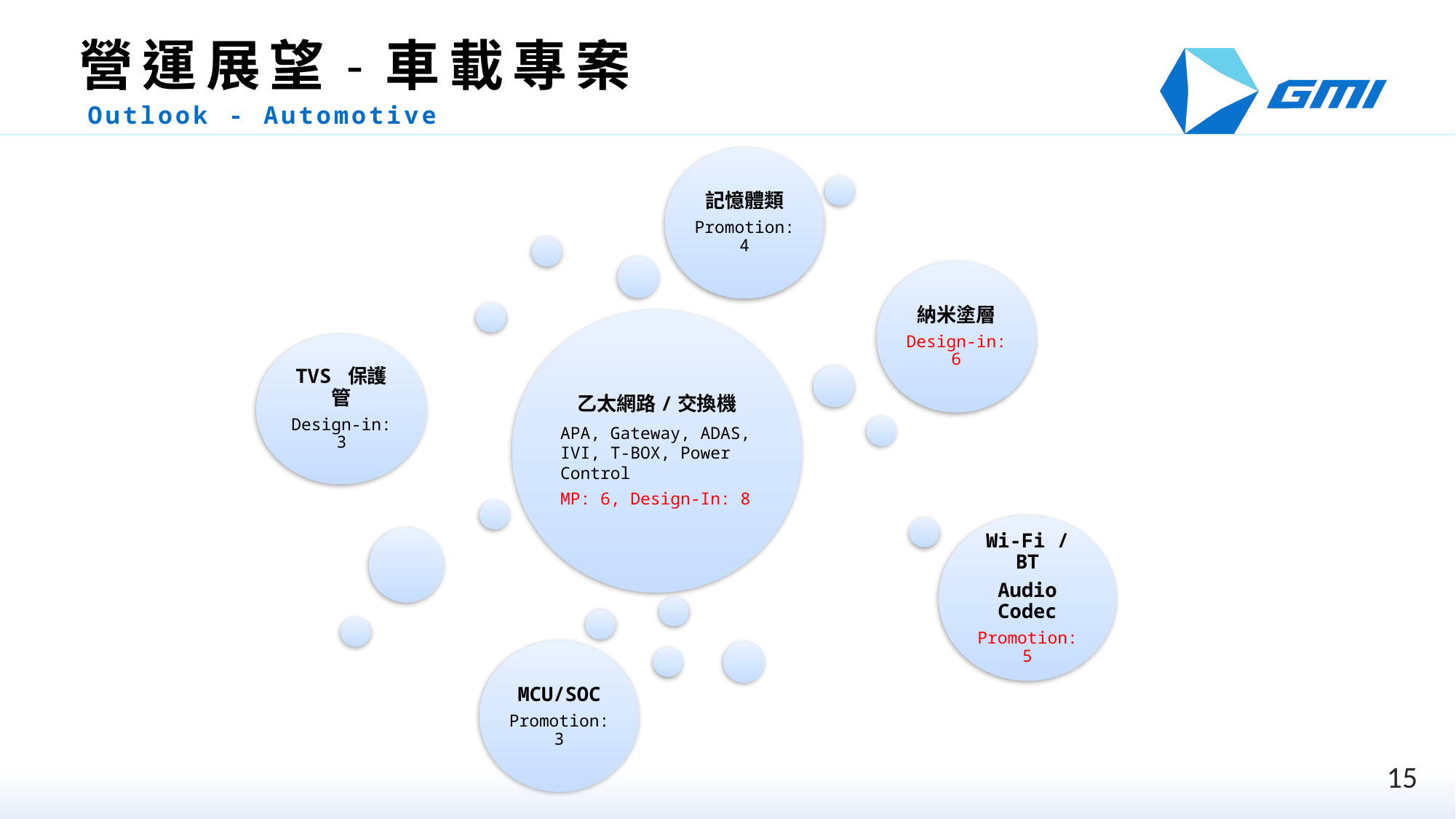

# 營運展望-車載專案
Outlook - Automotive
乙太網路/交換機
APA, Gateway, ADAS, IVI, T-BOX, Power Control
MP: 6, Design-In: 8
TVS 保護管
Design-in: 3
納米塗層
Design-in: 6
Wi-Fi / BT
Audio Codec
Promotion: 5
MCU/SOC
Promotion: 3
記憶體類
Promotion: 4
15